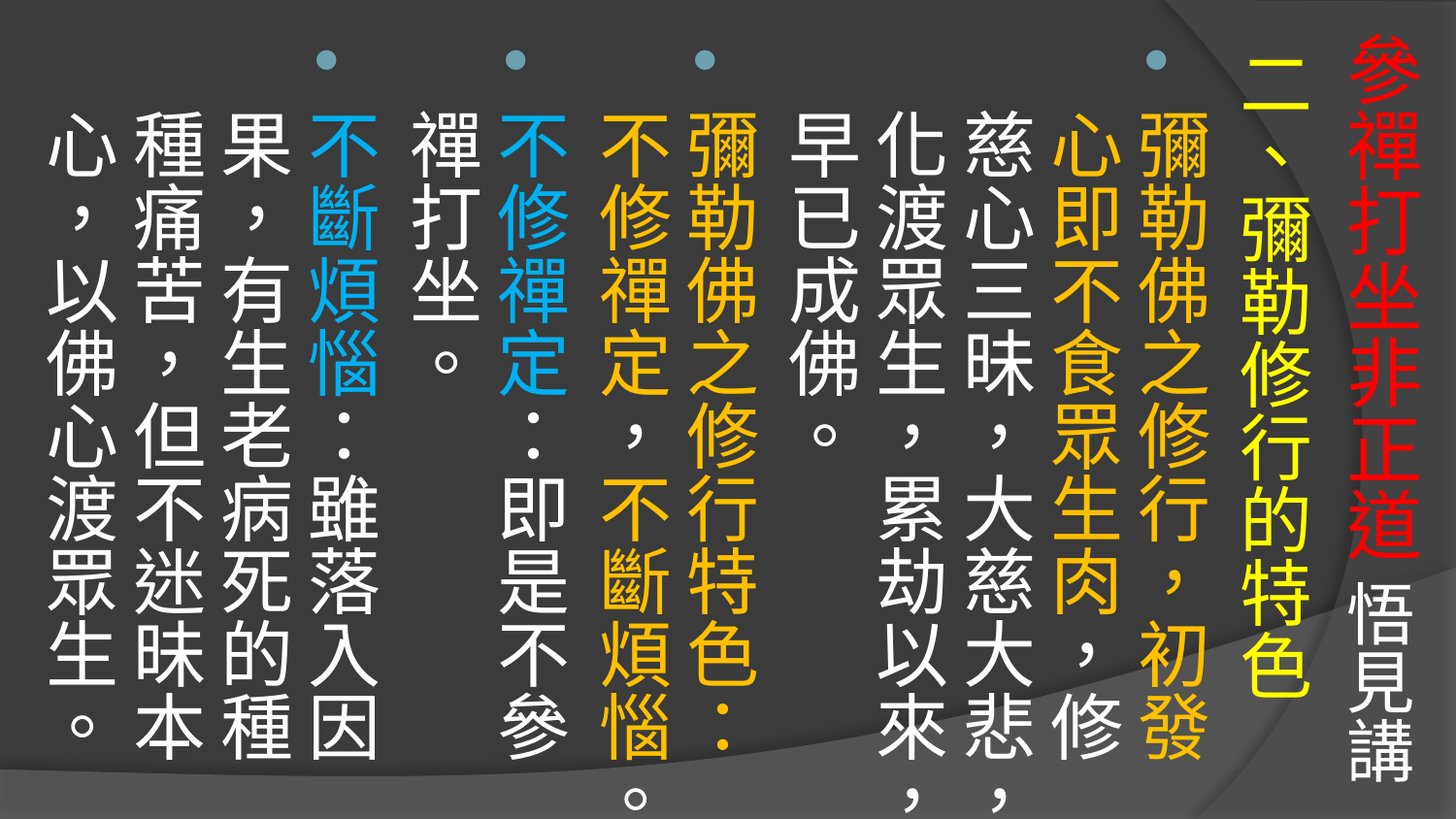

# 參禪打坐非正道 悟見講
二、彌勒修行的特色
彌勒佛之修行，初發心即不食眾生肉，修慈心三昧，大慈大悲，化渡眾生，累劫以來，早已成佛。
彌勒佛之修行特色：不修禪定，不斷煩惱。
不修禪定：即是不參禪打坐。
不斷煩惱：雖落入因果，有生老病死的種種痛苦，但不迷昧本心，以佛心渡眾生。